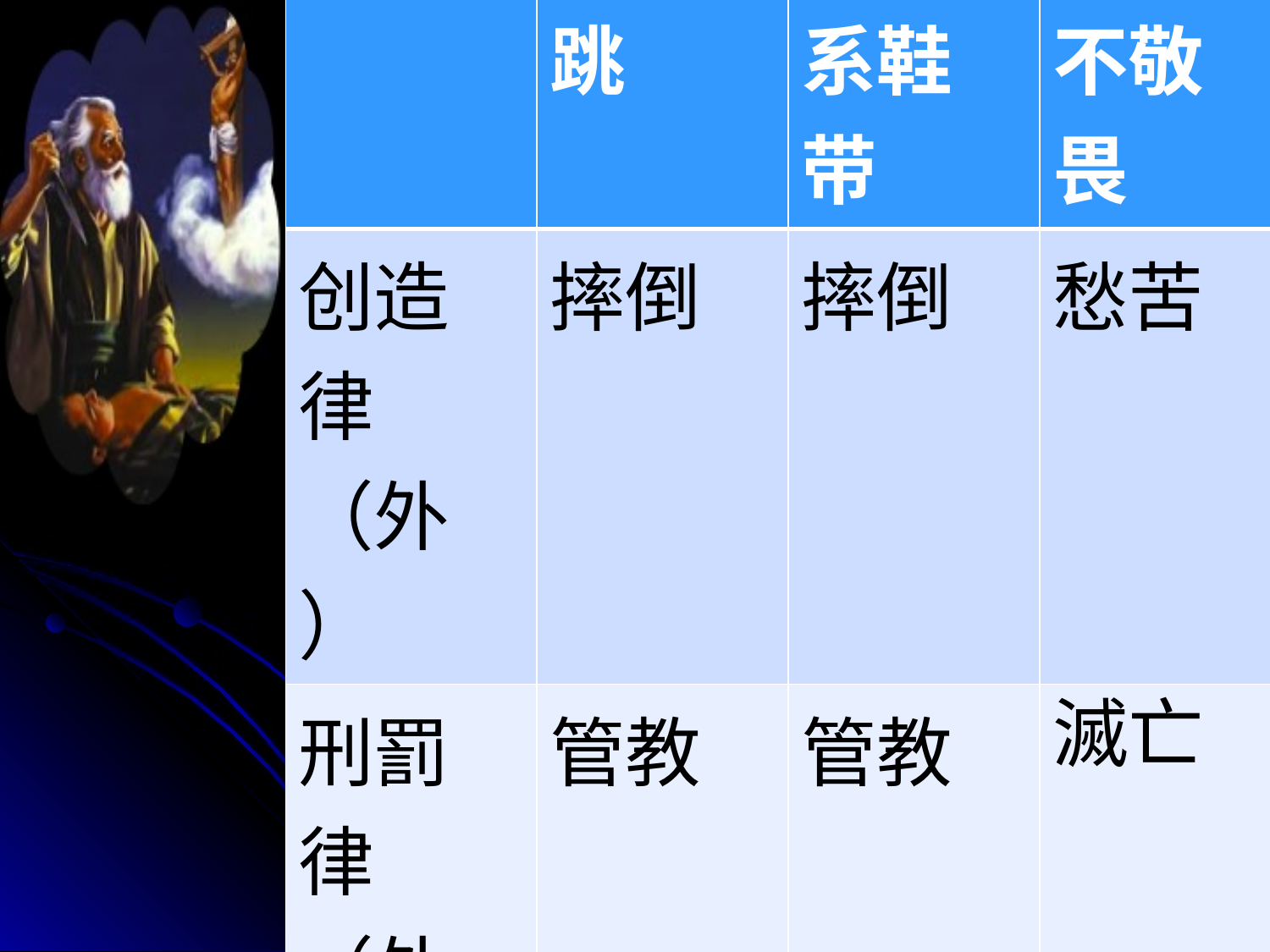

|  | 跳 | 系鞋带 | 不敬畏 |
| --- | --- | --- | --- |
| 创造律 （外） | 摔倒 | 摔倒 | 愁苦 |
| 刑罰律（外） | 管教 | 管教 | 滅亡 |
| 良心律（内） | 知罪 | 知罪 | 知罪 |
| 恩典律（上） |  |  | 得救 |